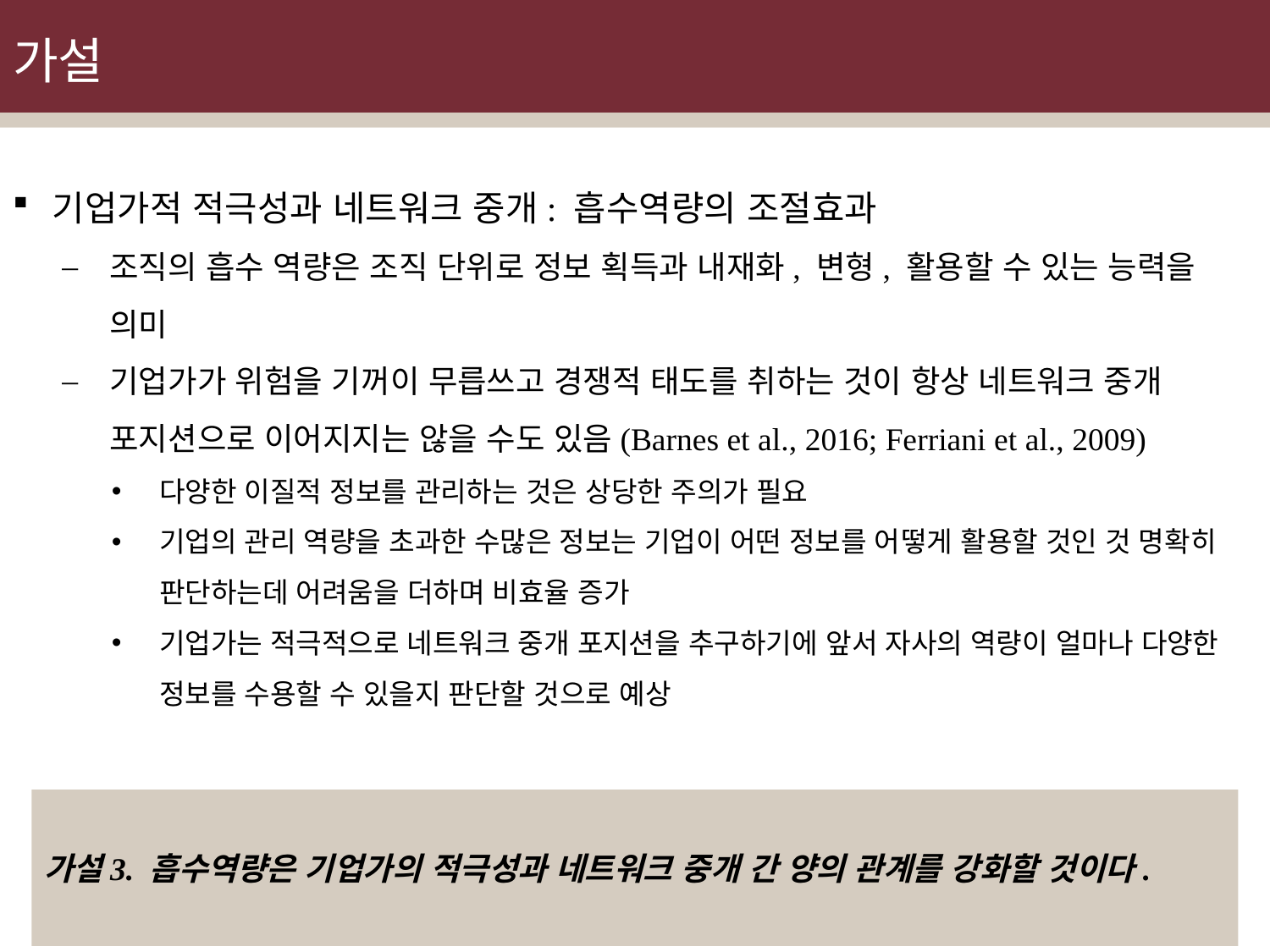

# 가설

기업가적 적극성과 네트워크 중개: 흡수역량의 조절효과
조직의 흡수 역량은 조직 단위로 정보 획득과 내재화, 변형, 활용할 수 있는 능력을 의미
기업가가 위험을 기꺼이 무릅쓰고 경쟁적 태도를 취하는 것이 항상 네트워크 중개 포지션으로 이어지지는 않을 수도 있음(Barnes et al., 2016; Ferriani et al., 2009)
다양한 이질적 정보를 관리하는 것은 상당한 주의가 필요
기업의 관리 역량을 초과한 수많은 정보는 기업이 어떤 정보를 어떻게 활용할 것인 것 명확히 판단하는데 어려움을 더하며 비효율 증가
기업가는 적극적으로 네트워크 중개 포지션을 추구하기에 앞서 자사의 역량이 얼마나 다양한 정보를 수용할 수 있을지 판단할 것으로 예상
가설3. 흡수역량은 기업가의 적극성과 네트워크 중개 간 양의 관계를 강화할 것이다.